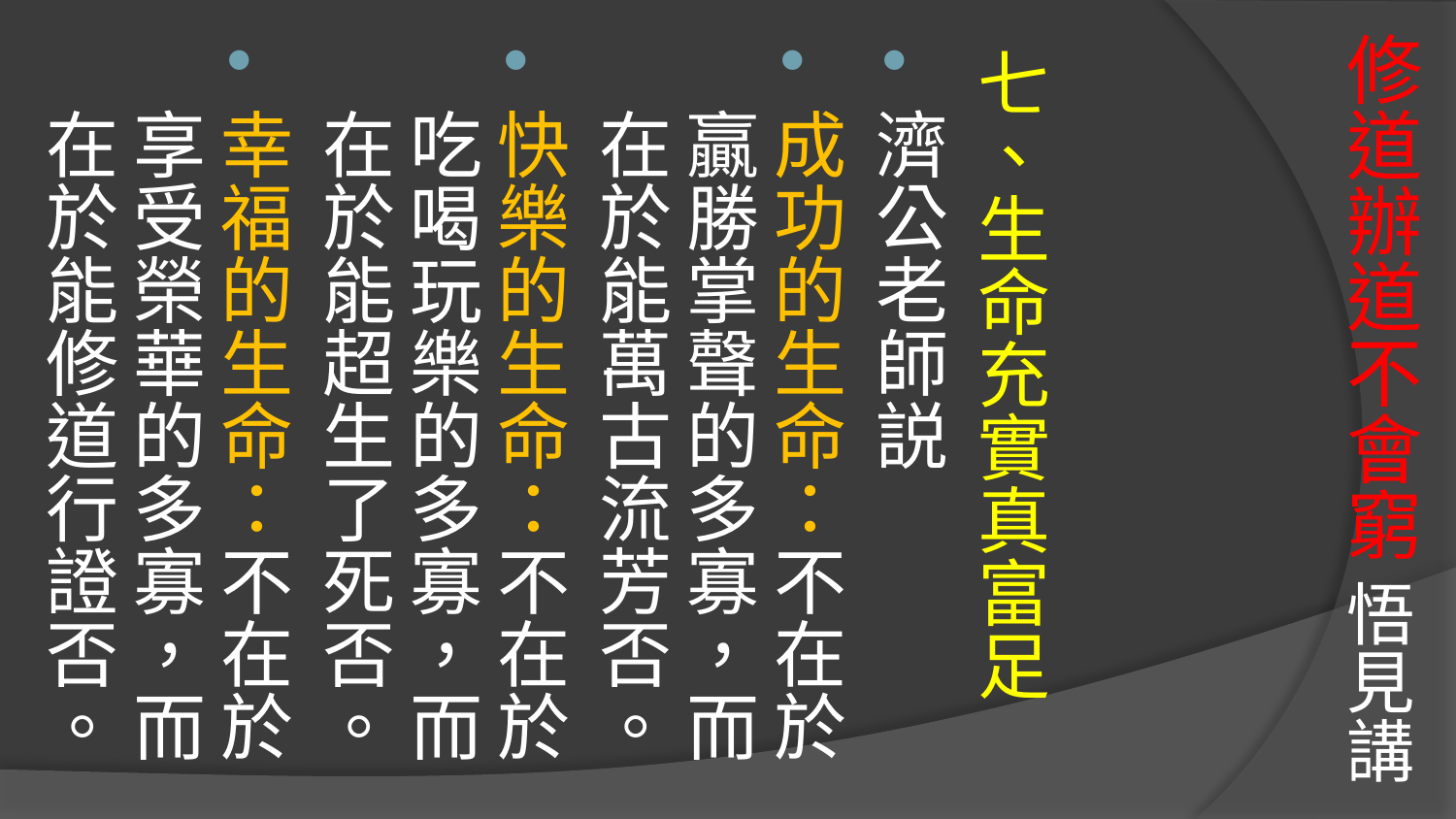

# 修道辦道不會窮 悟見講
七、生命充實真富足
濟公老師説
成功的生命：不在於贏勝掌聲的多寡，而在於能萬古流芳否。
快樂的生命：不在於吃喝玩樂的多寡，而在於能超生了死否。
幸福的生命：不在於享受榮華的多寡，而在於能修道行證否。